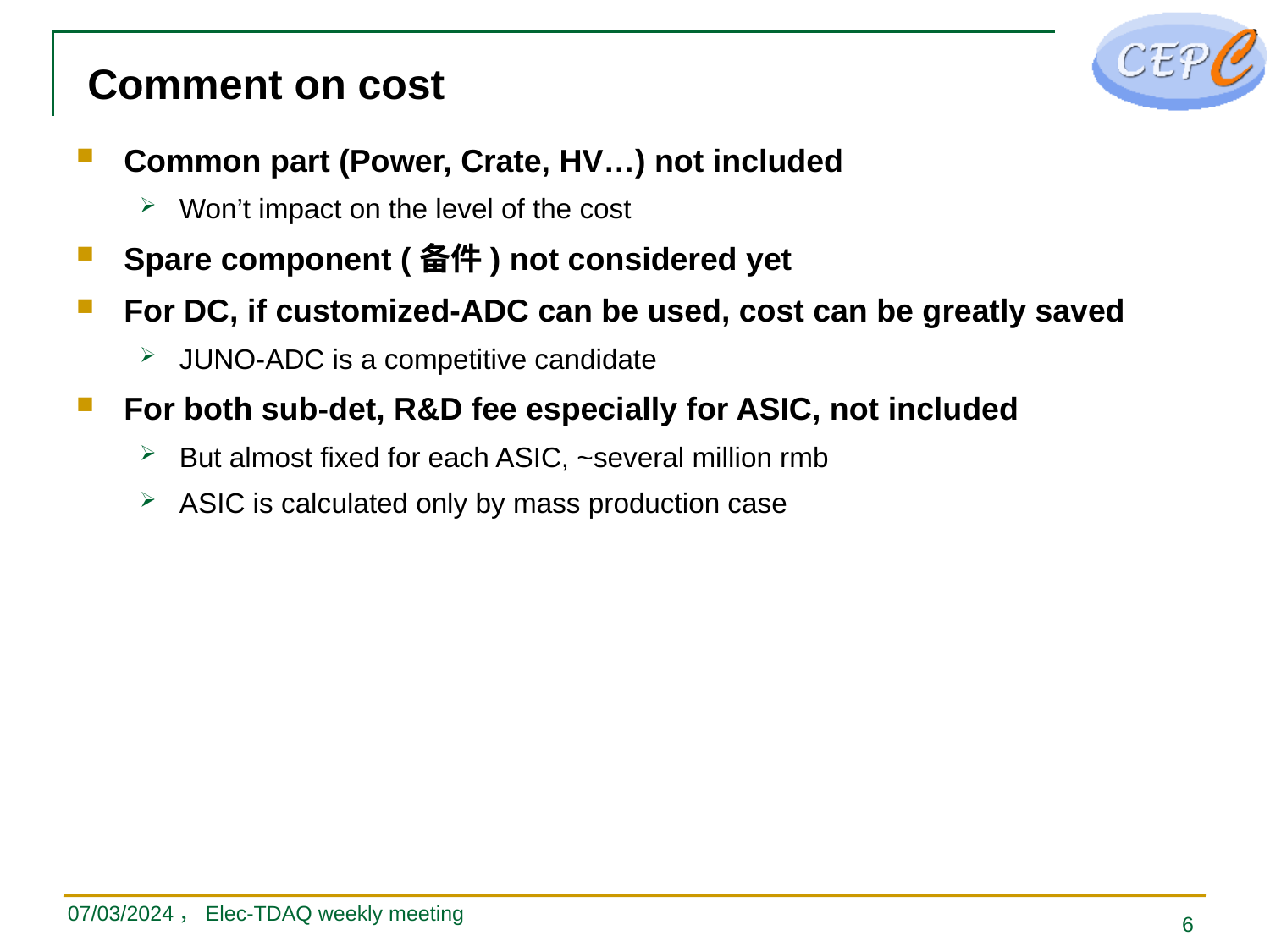

# Comment on cost
Common part (Power, Crate, HV…) not included
Won’t impact on the level of the cost
Spare component (备件) not considered yet
For DC, if customized-ADC can be used, cost can be greatly saved
JUNO-ADC is a competitive candidate
For both sub-det, R&D fee especially for ASIC, not included
But almost fixed for each ASIC, ~several million rmb
ASIC is calculated only by mass production case

07/03/2024，Elec-TDAQ weekly meeting
6